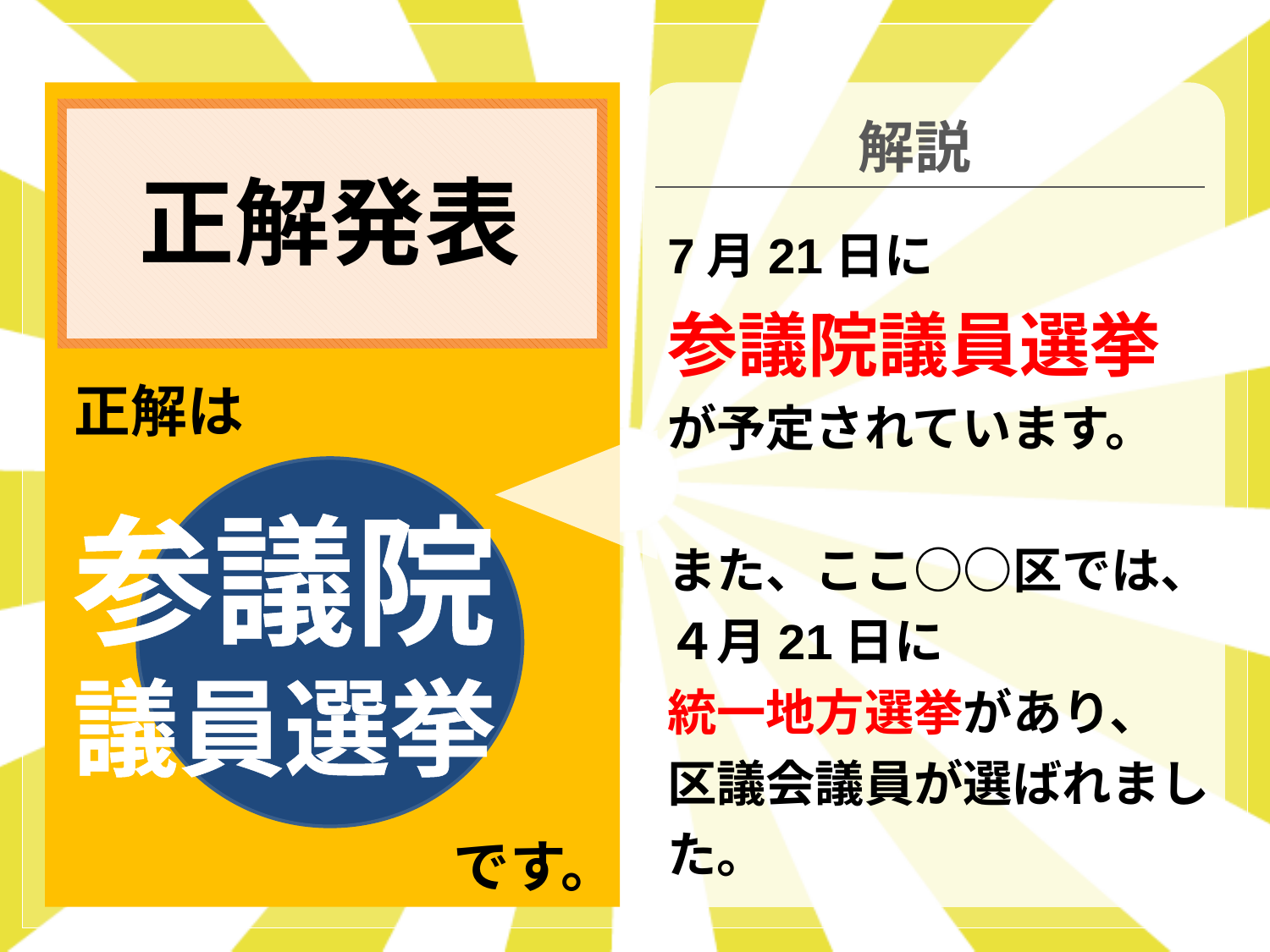

解説
正解発表
7月21日に
参議院議員選挙
が予定されています。

また、ここ○○区では、
４月21日に
統一地方選挙があり、
区議会議員が選ばれました。
正解は

参議院
議員選挙
です。